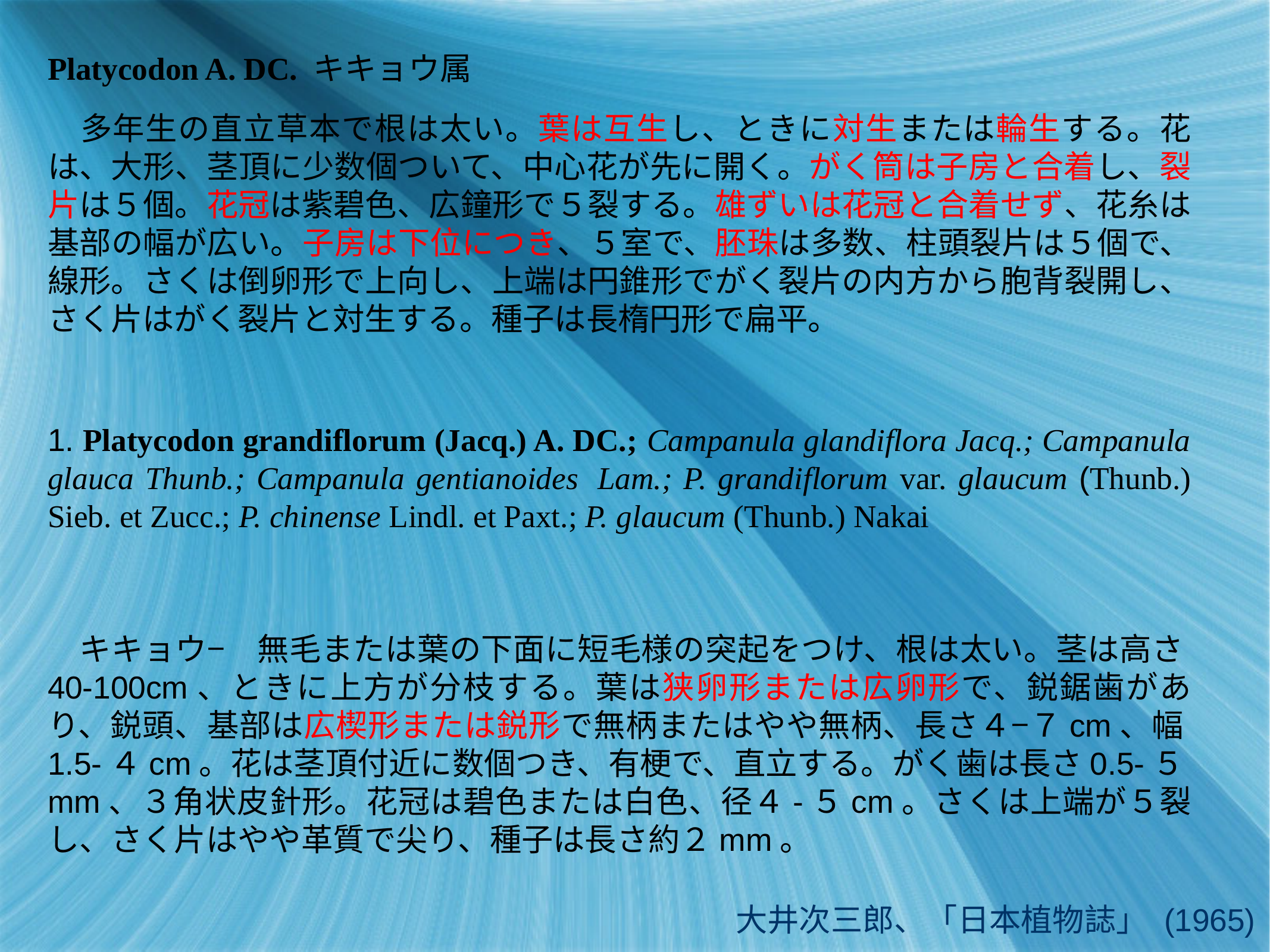

Platycodon A. DC. キキョウ属
　多年生の直立草本で根は太い。葉は互生し、ときに対生または輪生する。花は、大形、茎頂に少数個ついて、中心花が先に開く。がく筒は子房と合着し、裂片は５個。花冠は紫碧色、広鐘形で５裂する。雄ずいは花冠と合着せず、花糸は基部の幅が広い。子房は下位につき、５室で、胚珠は多数、柱頭裂片は５個で、線形。さくは倒卵形で上向し、上端は円錐形でがく裂片の内方から胞背裂開し、さく片はがく裂片と対生する。種子は長楕円形で扁平。

1. Platycodon grandiflorum (Jacq.) A. DC.; Campanula glandiflora Jacq.; Campanula glauca Thunb.; Campanula gentianoides  Lam.; P. grandiflorum var. glaucum (Thunb.) Sieb. et Zucc.; P. chinense Lindl. et Paxt.; P. glaucum (Thunb.) Nakai

　キキョウ−　無毛または葉の下面に短毛様の突起をつけ、根は太い。茎は高さ40-100cm、ときに上方が分枝する。葉は狭卵形または広卵形で、鋭鋸歯があり、鋭頭、基部は広楔形または鋭形で無柄またはやや無柄、長さ４−７cm、幅1.5-４cm。花は茎頂付近に数個つき、有梗で、直立する。がく歯は長さ0.5-５mm、３角状皮針形。花冠は碧色または白色、径４-５cm。さくは上端が５裂し、さく片はやや革質で尖り、種子は長さ約２mm。
大井次三郎、「日本植物誌」 (1965)